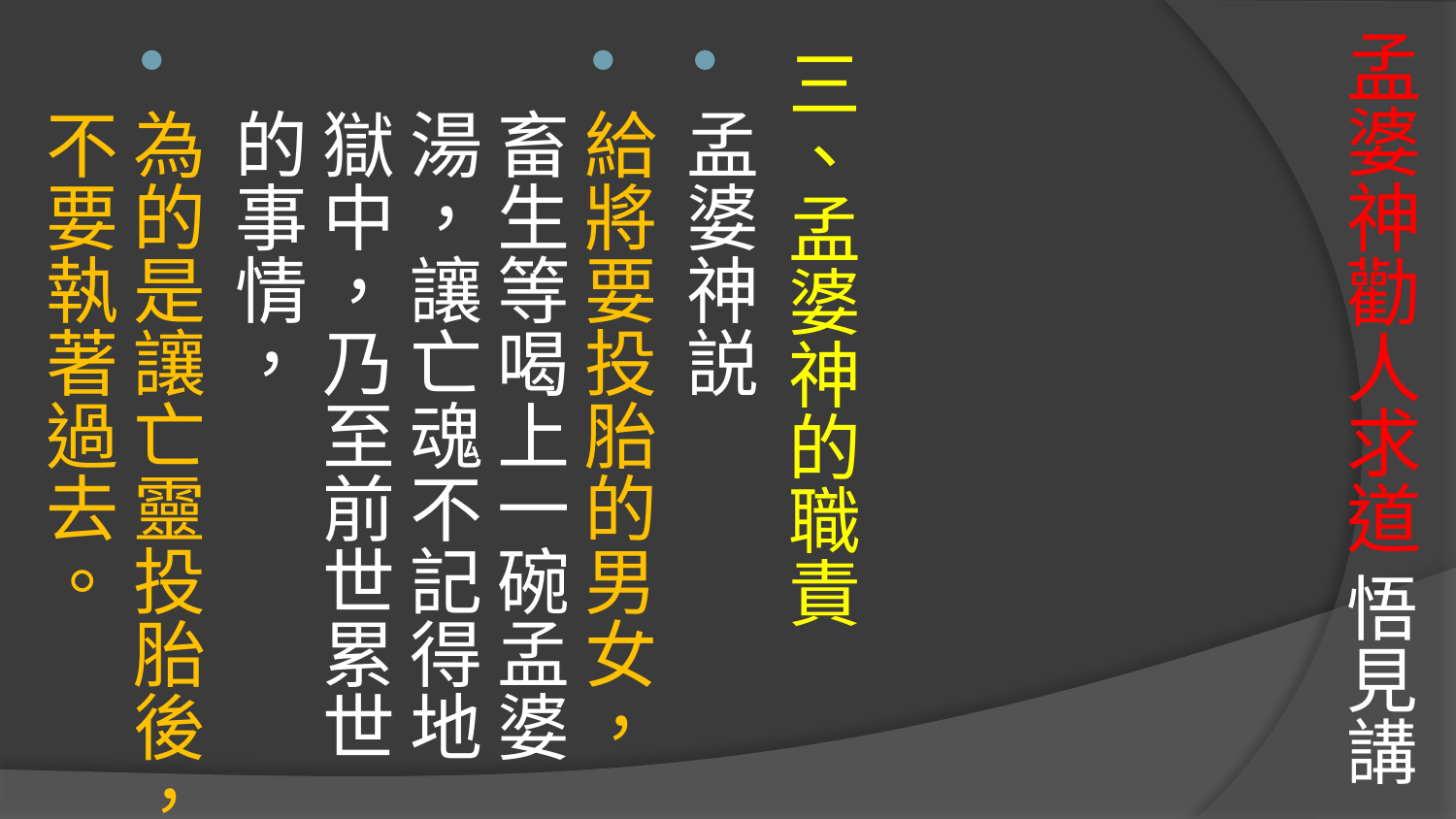

# 孟婆神勸人求道 悟見講
三、孟婆神的職責
孟婆神説
給將要投胎的男女，畜生等喝上一碗孟婆湯，讓亡魂不記得地獄中，乃至前世累世的事情，
為的是讓亡靈投胎後，不要執著過去。